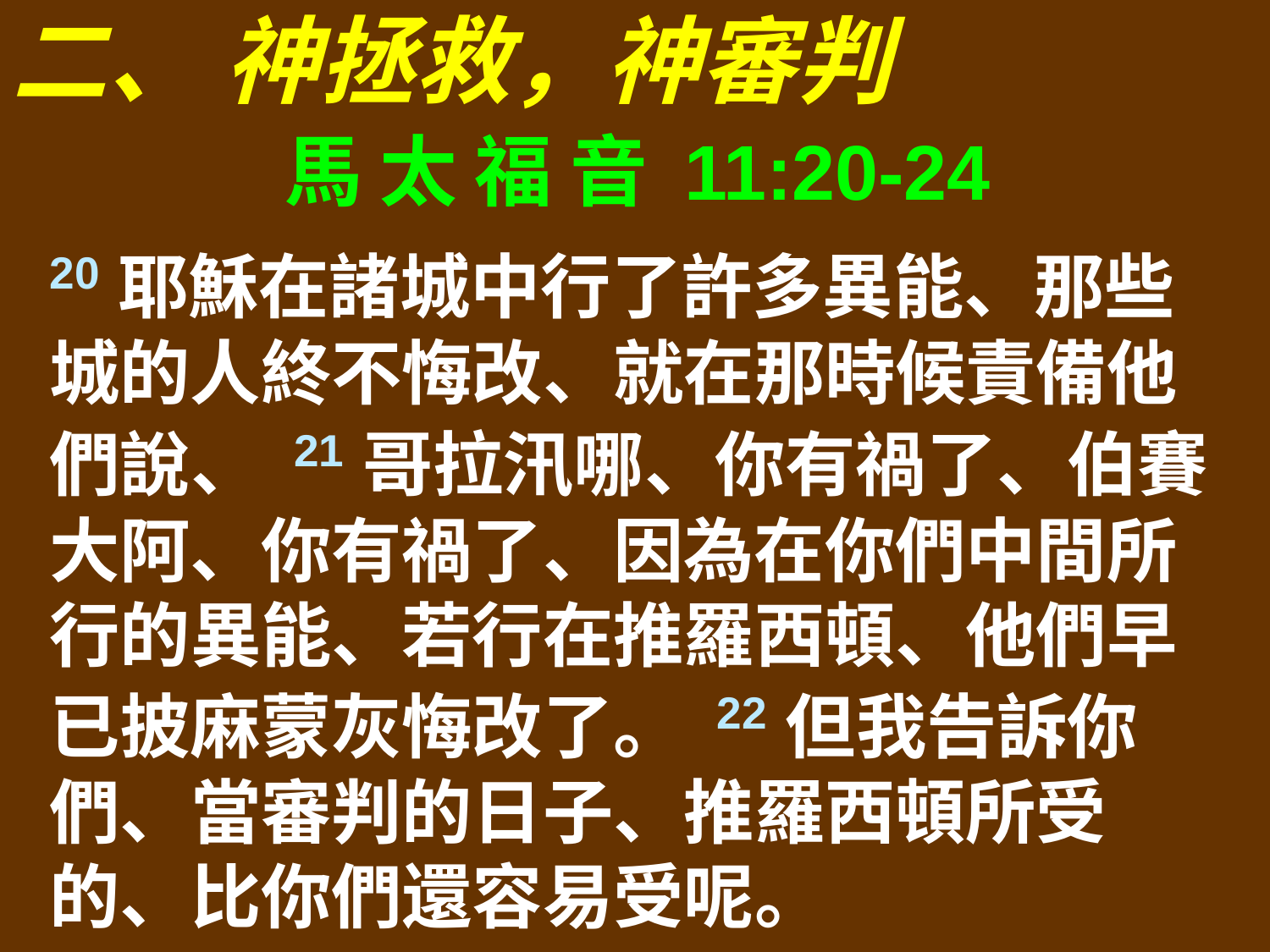

二、 神拯救，神審判
馬 太 福 音 11:20-24
20耶穌在諸城中行了許多異能、那些城的人終不悔改、就在那時候責備他們說、 21哥拉汛哪、你有禍了、伯賽大阿、你有禍了、因為在你們中間所行的異能、若行在推羅西頓、他們早已披麻蒙灰悔改了。 22但我告訴你們、當審判的日子、推羅西頓所受的、比你們還容易受呢。